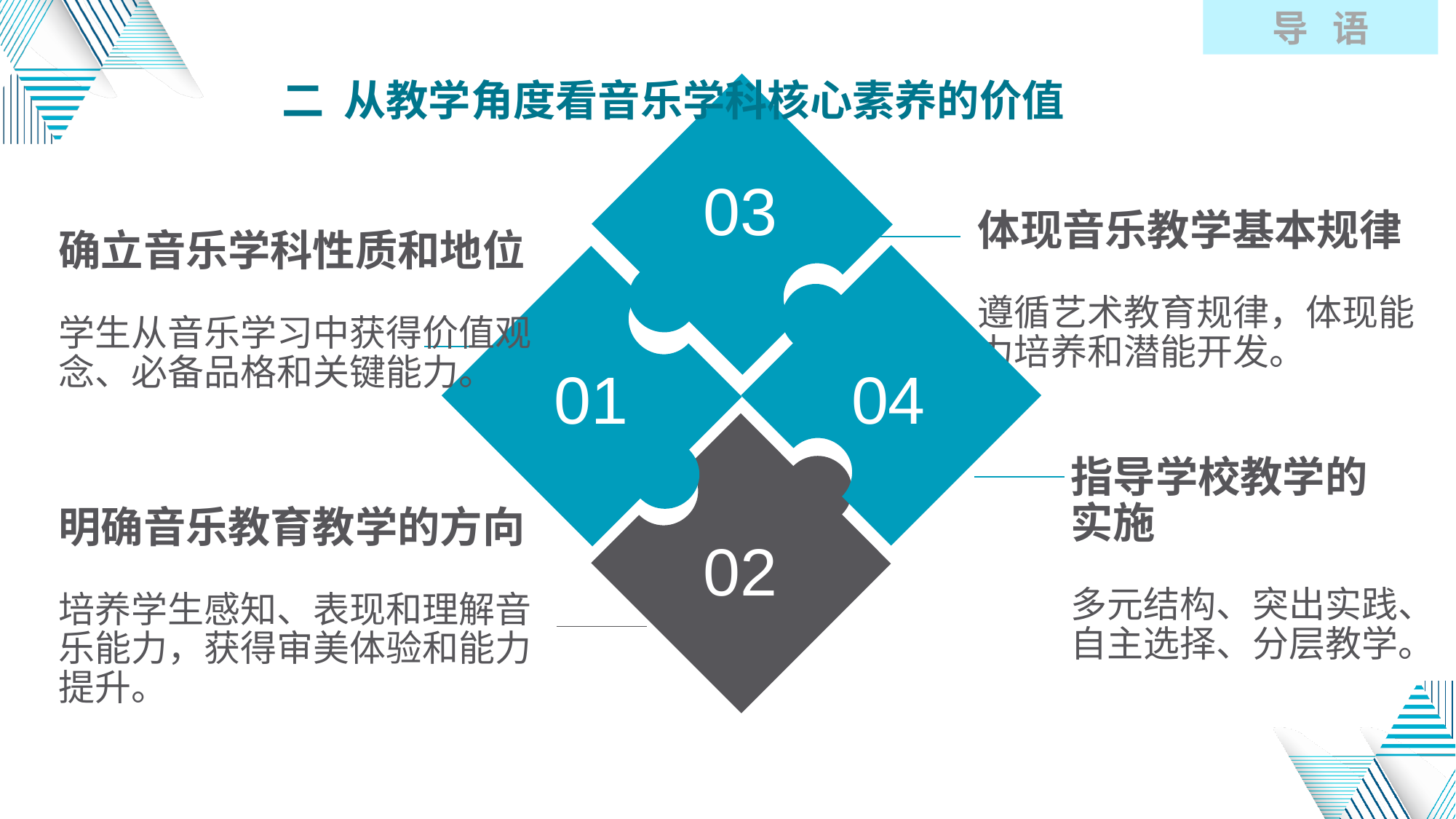

导   语
二  从教学角度看音乐学科核心素养的价值

03

01
04

02
体现音乐教学基本规律

遵循艺术教育规律，体现能力培养和潜能开发。
确立音乐学科性质和地位

学生从音乐学习中获得价值观念、必备品格和关键能力。
指导学校教学的实施

多元结构、突出实践、自主选择、分层教学。
明确音乐教育教学的方向

培养学生感知、表现和理解音乐能力，获得审美体验和能力提升。